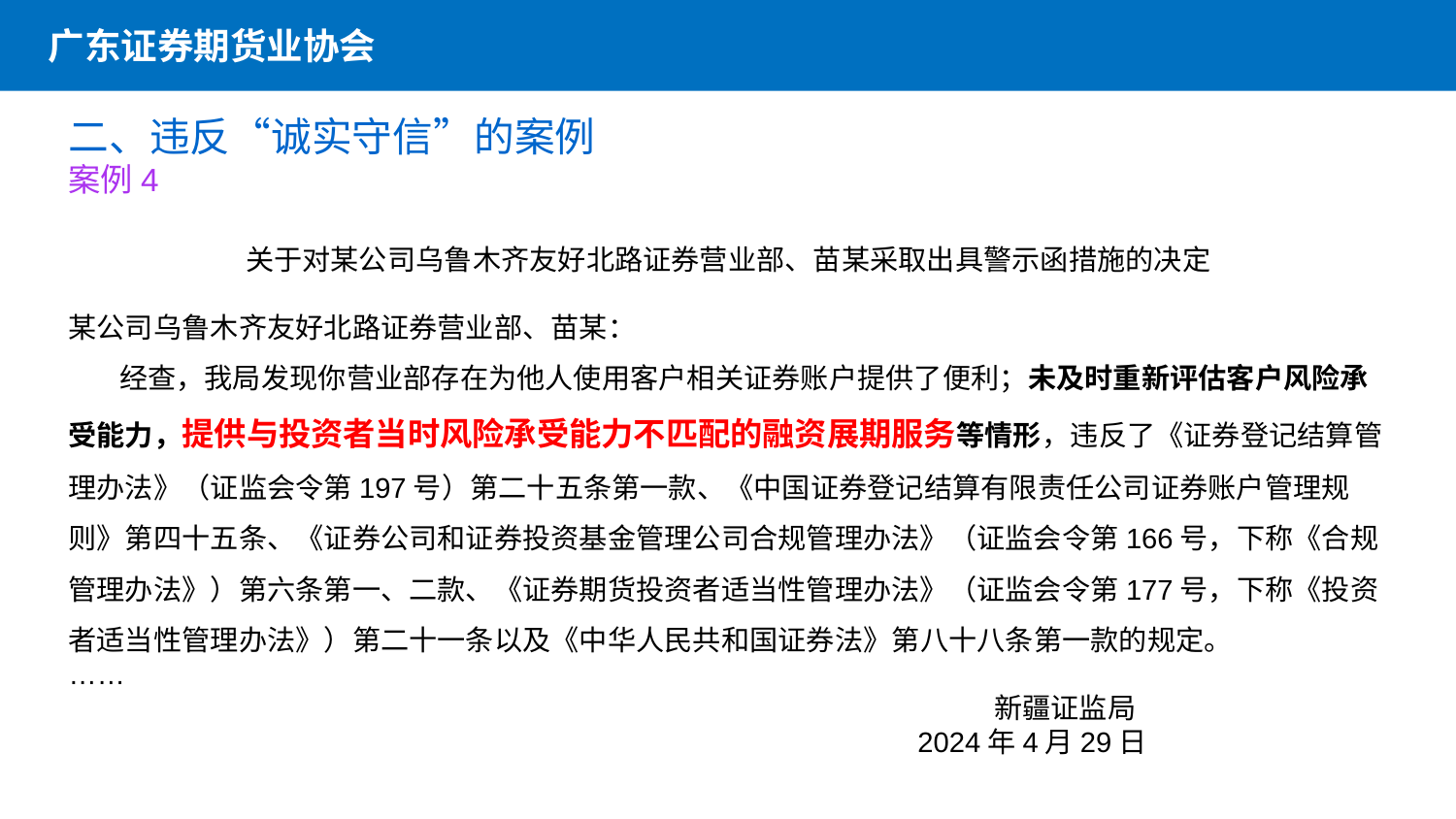

广东证券期货业协会
二、违反“诚实守信”的案例
案例4

关于对某公司乌鲁木齐友好北路证券营业部、苗某采取出具警示函措施的决定

某公司乌鲁木齐友好北路证券营业部、苗某：
       经查，我局发现你营业部存在为他人使用客户相关证券账户提供了便利；未及时重新评估客户风险承受能力，提供与投资者当时风险承受能力不匹配的融资展期服务等情形，违反了《证券登记结算管理办法》（证监会令第197号）第二十五条第一款、《中国证券登记结算有限责任公司证券账户管理规则》第四十五条、《证券公司和证券投资基金管理公司合规管理办法》（证监会令第166号，下称《合规管理办法》）第六条第一、二款、《证券期货投资者适当性管理办法》（证监会令第177号，下称《投资者适当性管理办法》）第二十一条以及《中华人民共和国证券法》第八十八条第一款的规定。
……
                                                                                                         新疆证监局
　　　　　　　                                                                                                      2024年4月29日